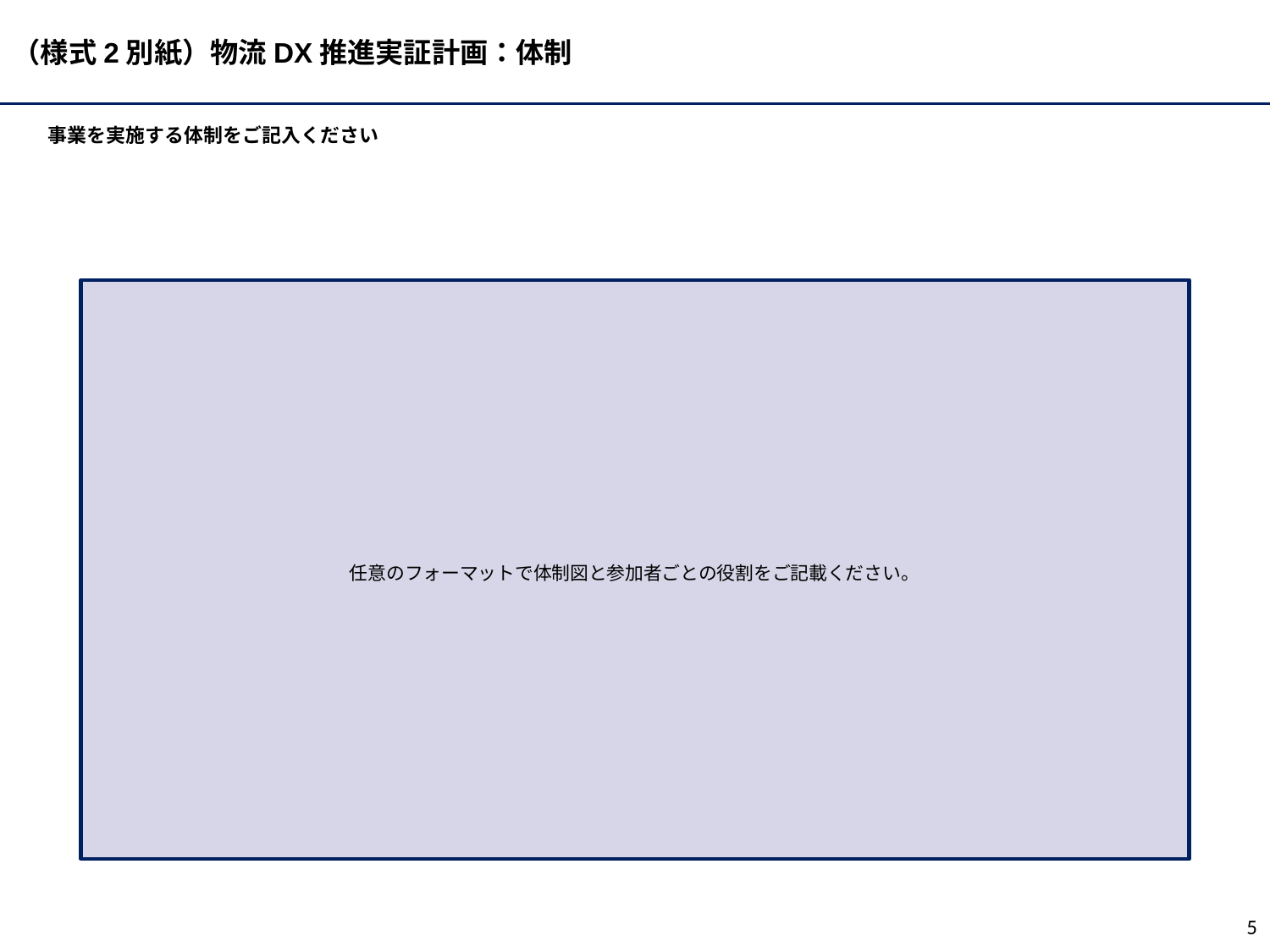

事業を実施する体制をご記入ください
任意のフォーマットで体制図と参加者ごとの役割をご記載ください。
5